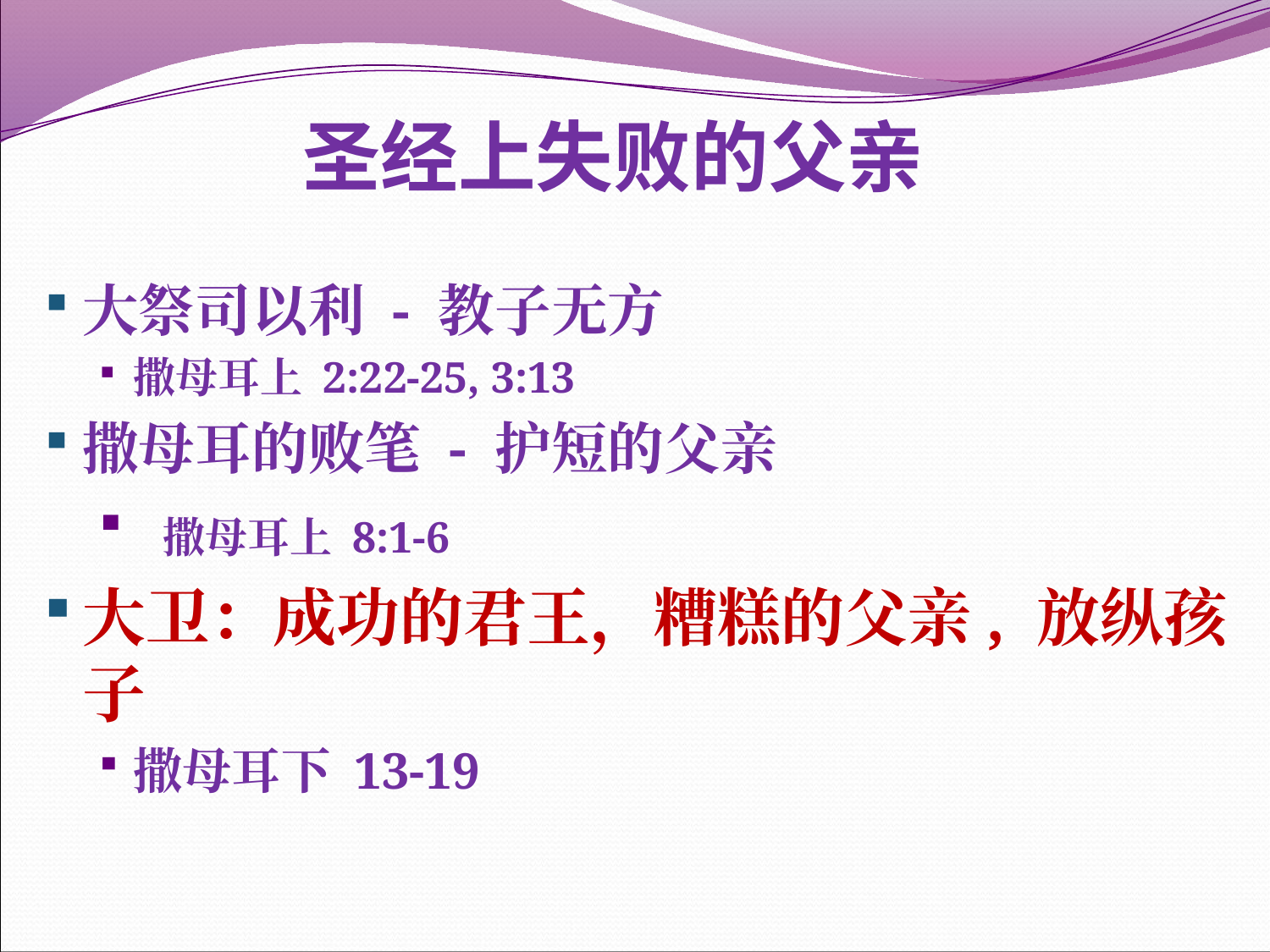

# 圣经上失败的父亲
大祭司以利 - 教子无方
撒母耳上 2:22-25, 3:13
撒母耳的败笔 - 护短的父亲
 撒母耳上 8:1-6
大卫：成功的君王，糟糕的父亲, 放纵孩子
撒母耳下 13-19